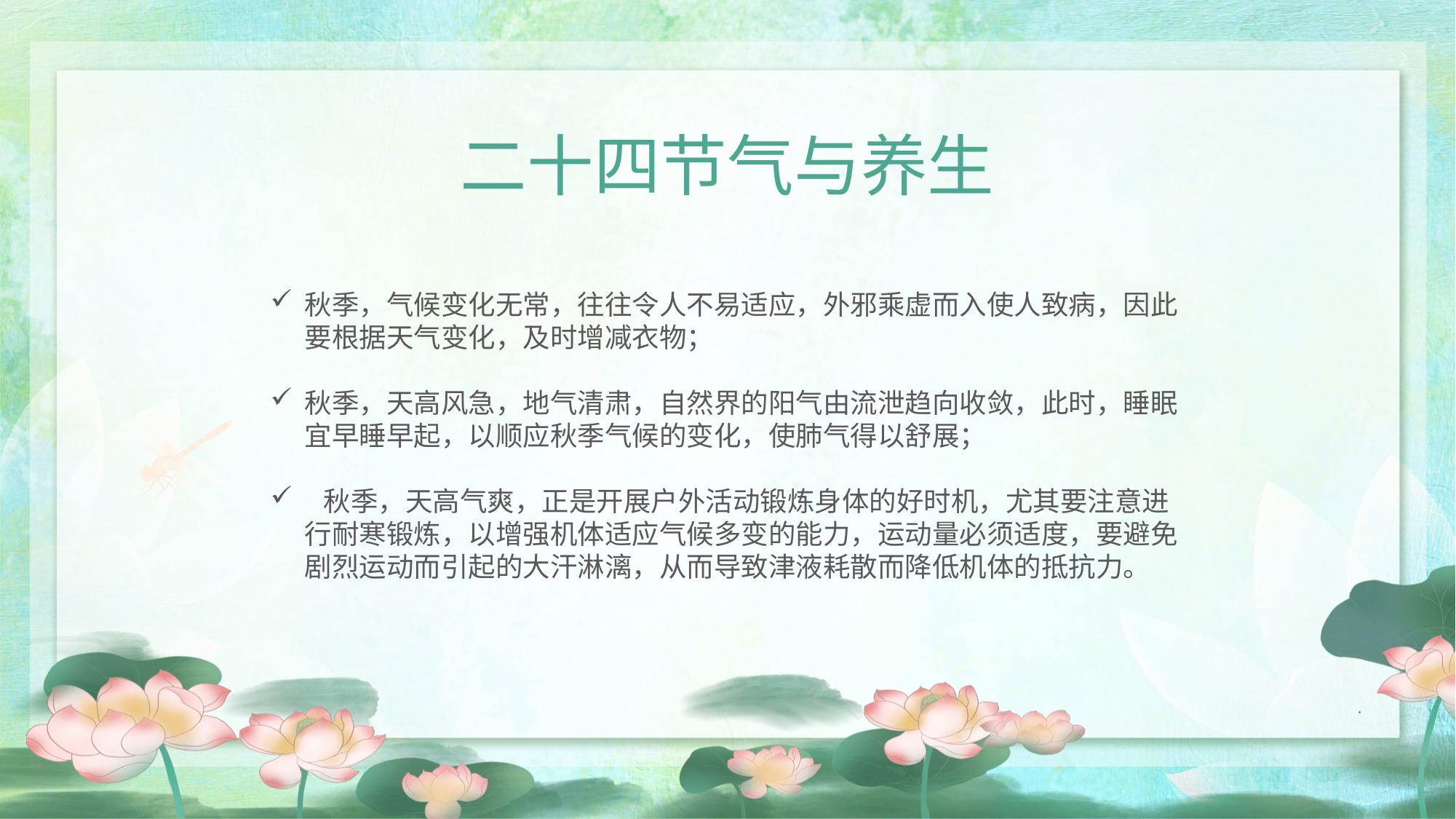

二十四节气与养生

秋季，气候变化无常，往往令人不易适应，外邪乘虚而入使人致病，因此要根据天气变化，及时增减衣物；

秋季，天高风急，地气清肃，自然界的阳气由流泄趋向收敛，此时，睡眠宜早睡早起，以顺应秋季气候的变化，使肺气得以舒展；

  秋季，天高气爽，正是开展户外活动锻炼身体的好时机，尤其要注意进行耐寒锻炼，以增强机体适应气候多变的能力，运动量必须适度，要避免剧烈运动而引起的大汗淋漓，从而导致津液耗散而降低机体的抵抗力。